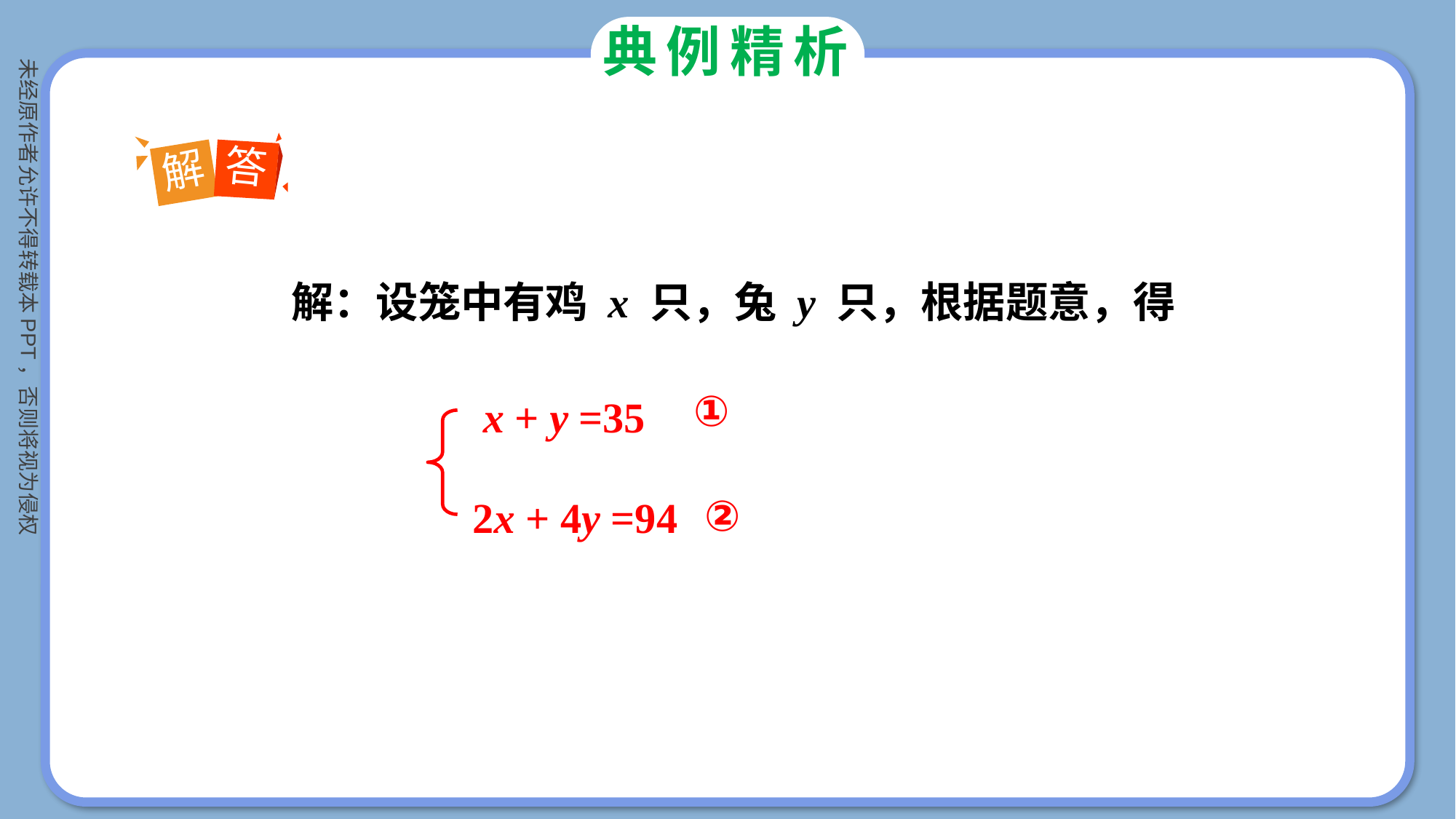

典例精析

答
解

解：设笼中有鸡 x 只，兔 y 只，根据题意，得
①
 x + y =35

2x + 4y =94
②